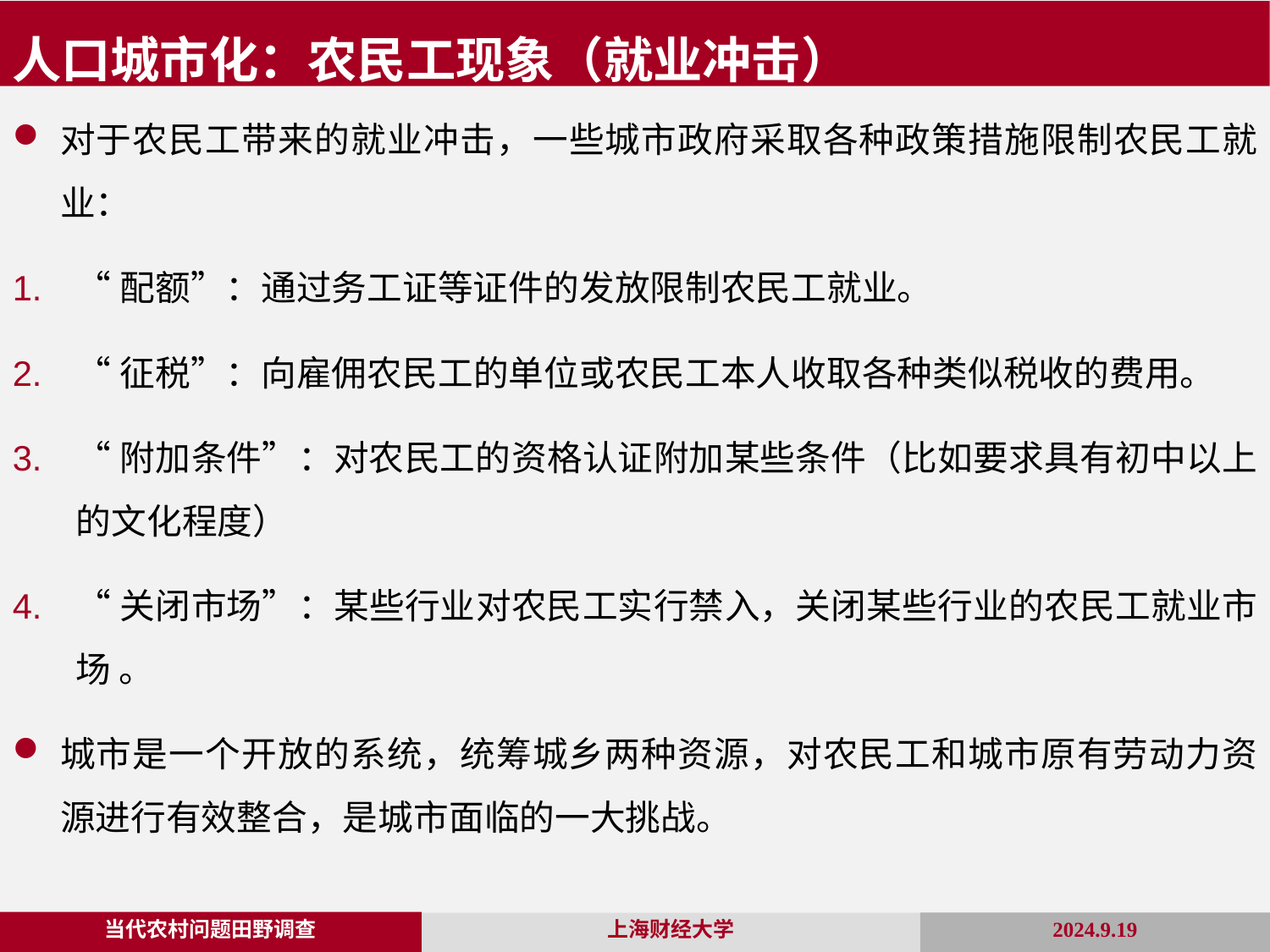

人口城市化：农民工现象（就业冲击）
对于农民工带来的就业冲击，一些城市政府采取各种政策措施限制农民工就业：
“配额”：通过务工证等证件的发放限制农民工就业。
“征税”：向雇佣农民工的单位或农民工本人收取各种类似税收的费用。
“附加条件”：对农民工的资格认证附加某些条件（比如要求具有初中以上的文化程度）
“关闭市场”：某些行业对农民工实行禁入，关闭某些行业的农民工就业市场 。
城市是一个开放的系统，统筹城乡两种资源，对农民工和城市原有劳动力资源进行有效整合，是城市面临的一大挑战。

当代农村问题田野调查
2024.9.19
上海财经大学